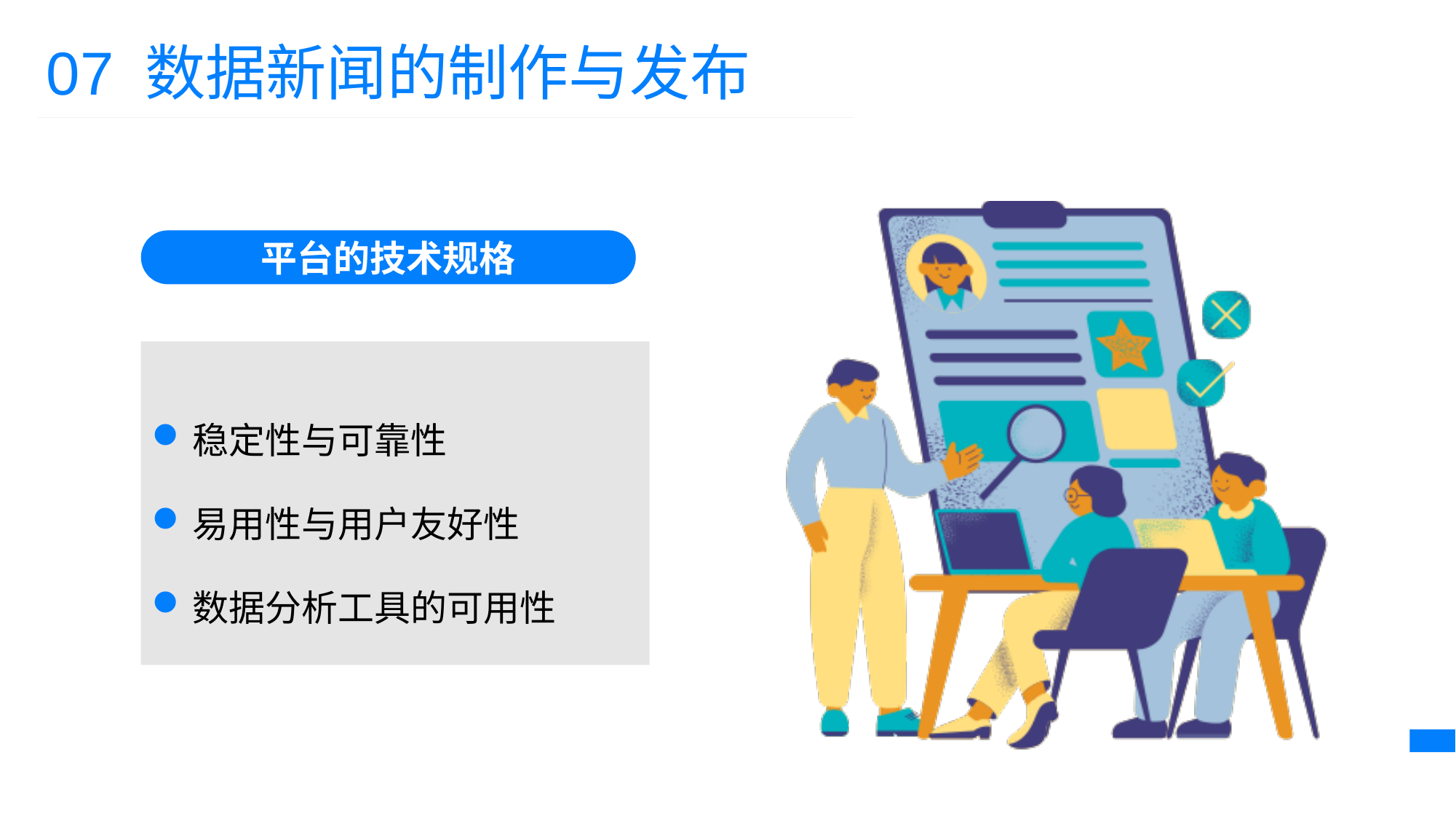

07 数据新闻的制作与发布

平台的技术规格
稳定性与可靠性
易用性与用户友好性
数据分析工具的可用性